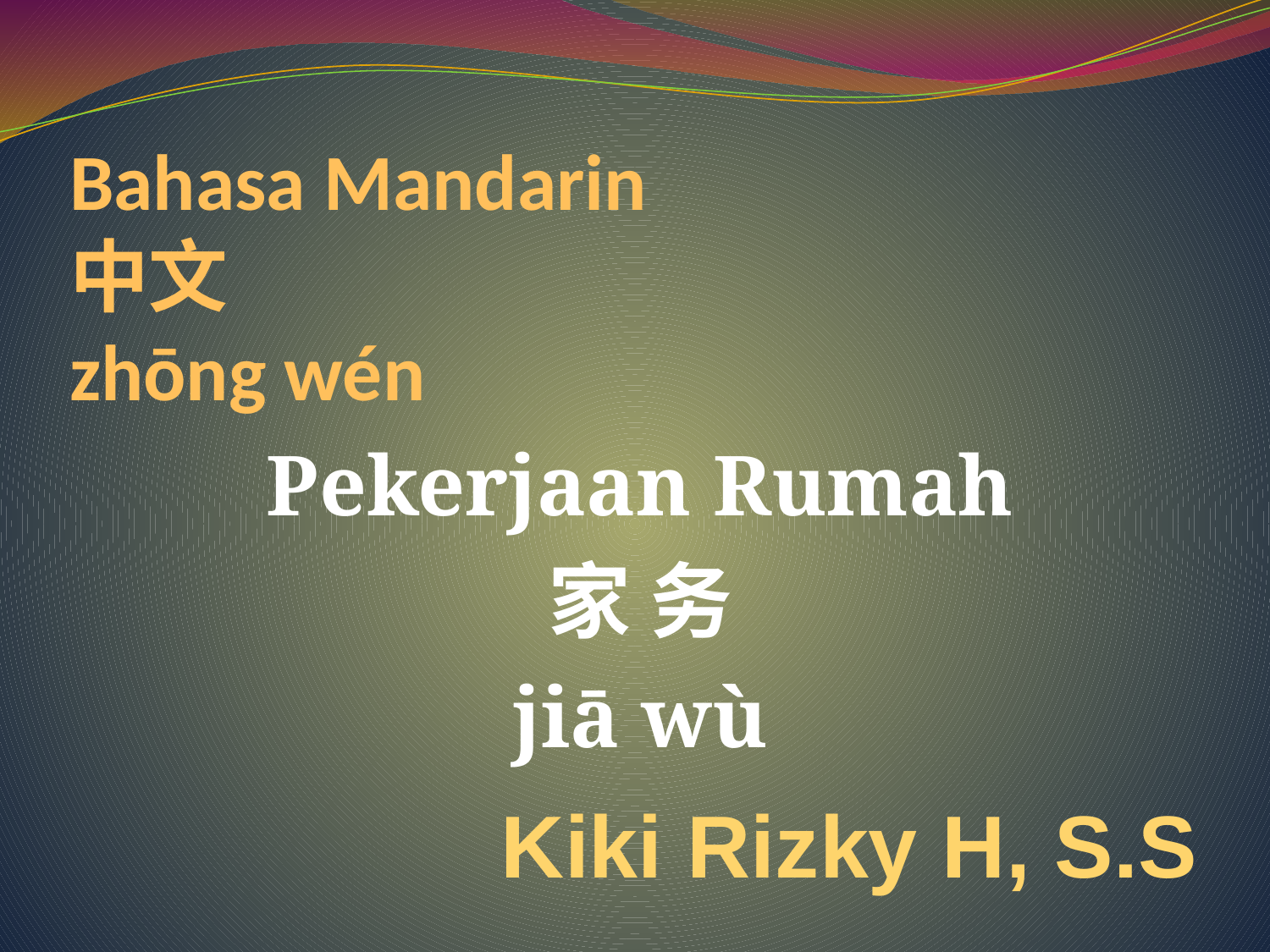

# Bahasa Mandarin 中文 zhōng wén
Pekerjaan Rumah
家 务
jiā wù
Kiki Rizky H, S.S